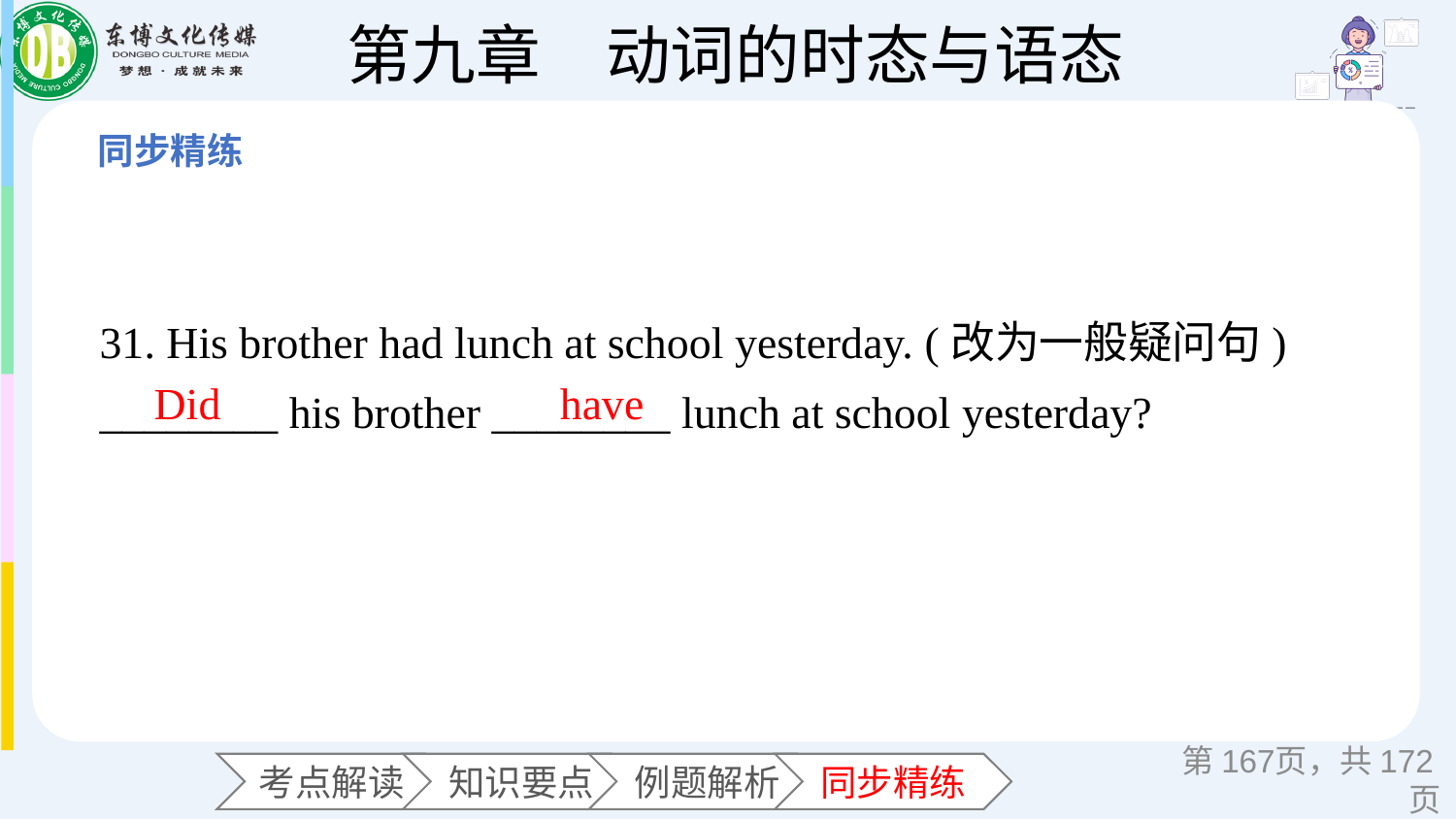

31. His brother had lunch at school yesterday. (改为一般疑问句)
________ his brother ________ lunch at school yesterday?
Did
have
第167页，共172页